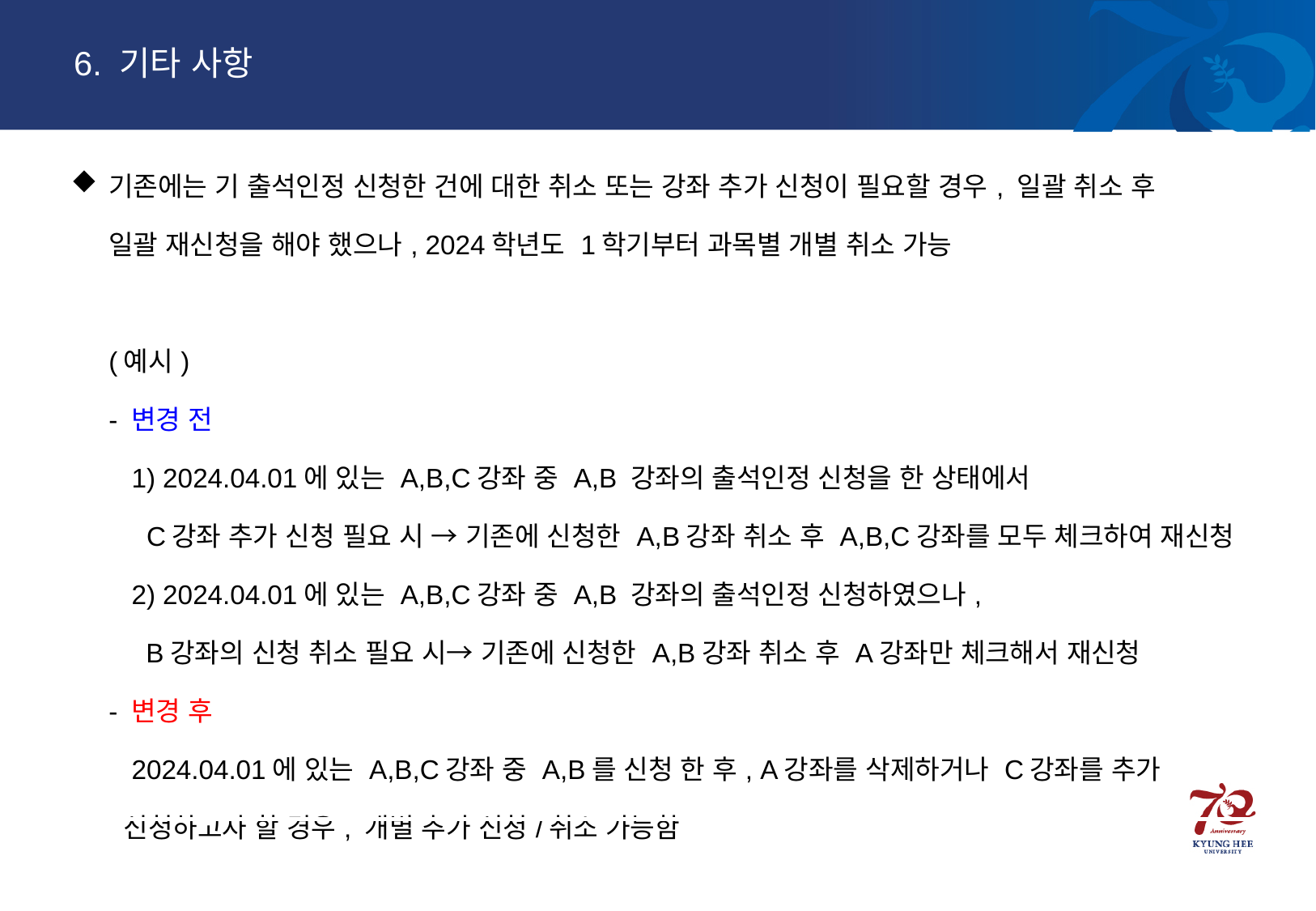

6. 기타 사항
| 기존에는 기 출석인정 신청한 건에 대한 취소 또는 강좌 추가 신청이 필요할 경우, 일괄 취소 후 일괄 재신청을 해야 했으나, 2024학년도 1학기부터 과목별 개별 취소 가능 (예시) - 변경 전 1) 2024.04.01에 있는 A,B,C강좌 중 A,B 강좌의 출석인정 신청을 한 상태에서 C강좌 추가 신청 필요 시 → 기존에 신청한 A,B강좌 취소 후 A,B,C강좌를 모두 체크하여 재신청 2) 2024.04.01에 있는 A,B,C강좌 중 A,B 강좌의 출석인정 신청하였으나, B강좌의 신청 취소 필요 시→ 기존에 신청한 A,B강좌 취소 후 A강좌만 체크해서 재신청 - 변경 후 2024.04.01에 있는 A,B,C강좌 중 A,B를 신청 한 후, A강좌를 삭제하거나 C강좌를 추가 신청하고자 할 경우, 개별 추가 신청/취소 가능함 |
| --- |